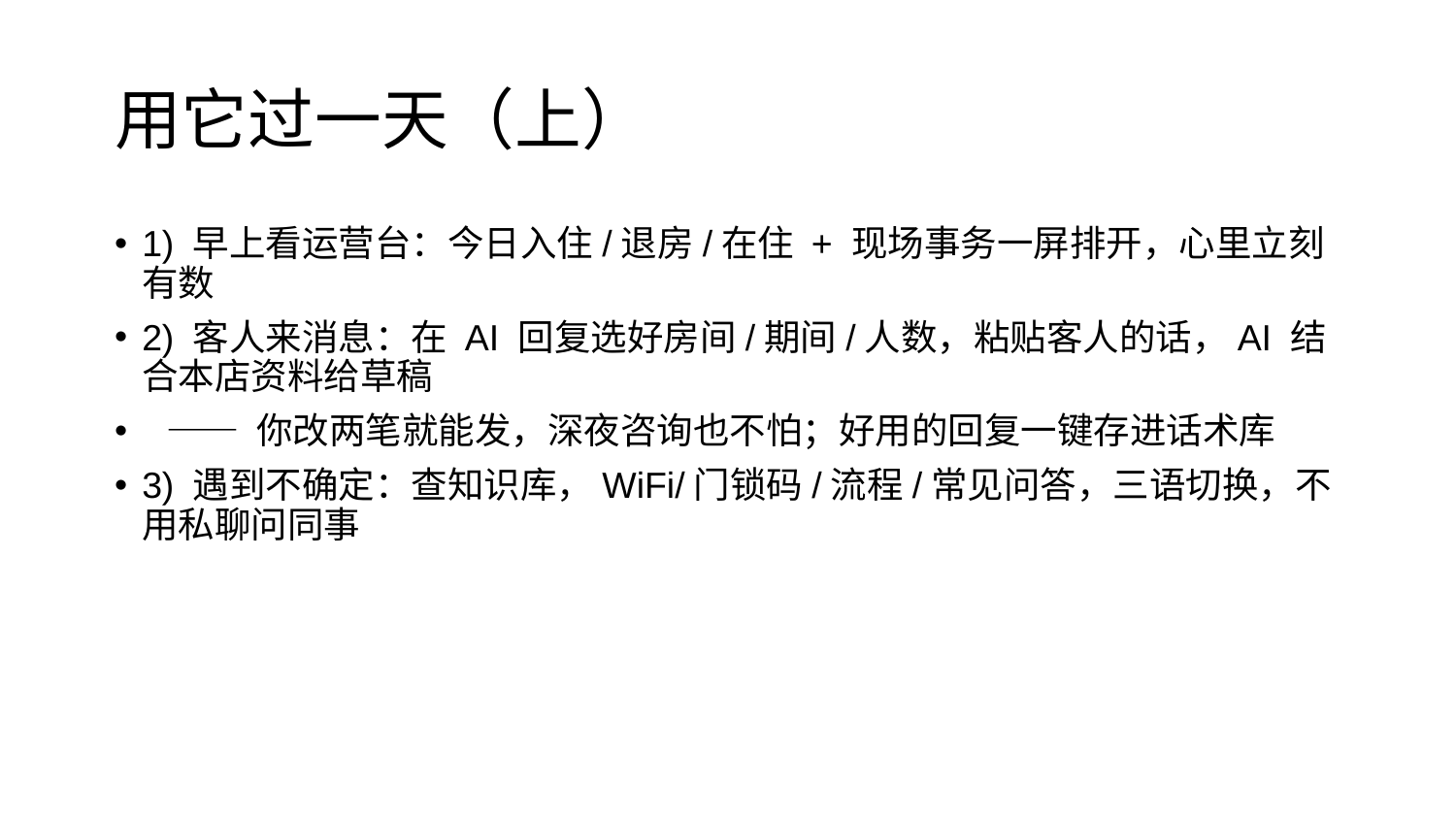

# 用它过一天（上）
1) 早上看运营台：今日入住/退房/在住 + 现场事务一屏排开，心里立刻有数
2) 客人来消息：在 AI 回复选好房间/期间/人数，粘贴客人的话，AI 结合本店资料给草稿
   —— 你改两笔就能发，深夜咨询也不怕；好用的回复一键存进话术库
3) 遇到不确定：查知识库，WiFi/门锁码/流程/常见问答，三语切换，不用私聊问同事